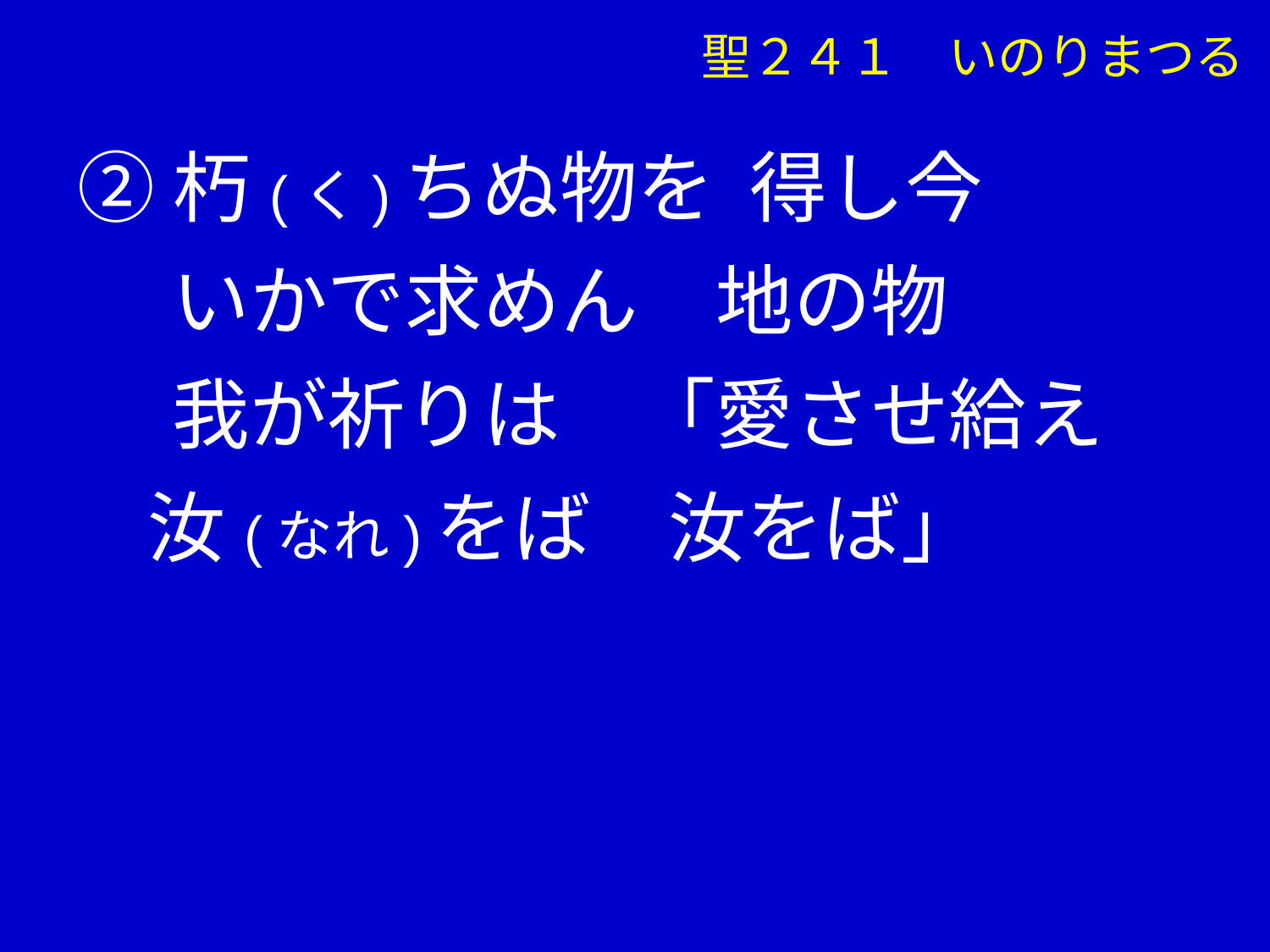

聖２４１　いのりまつる
②朽(く)ちぬ物を  得し今
　 いかで求めん　地の物
　 我が祈りは　「愛させ給え
   汝(なれ)をば　汝をば」